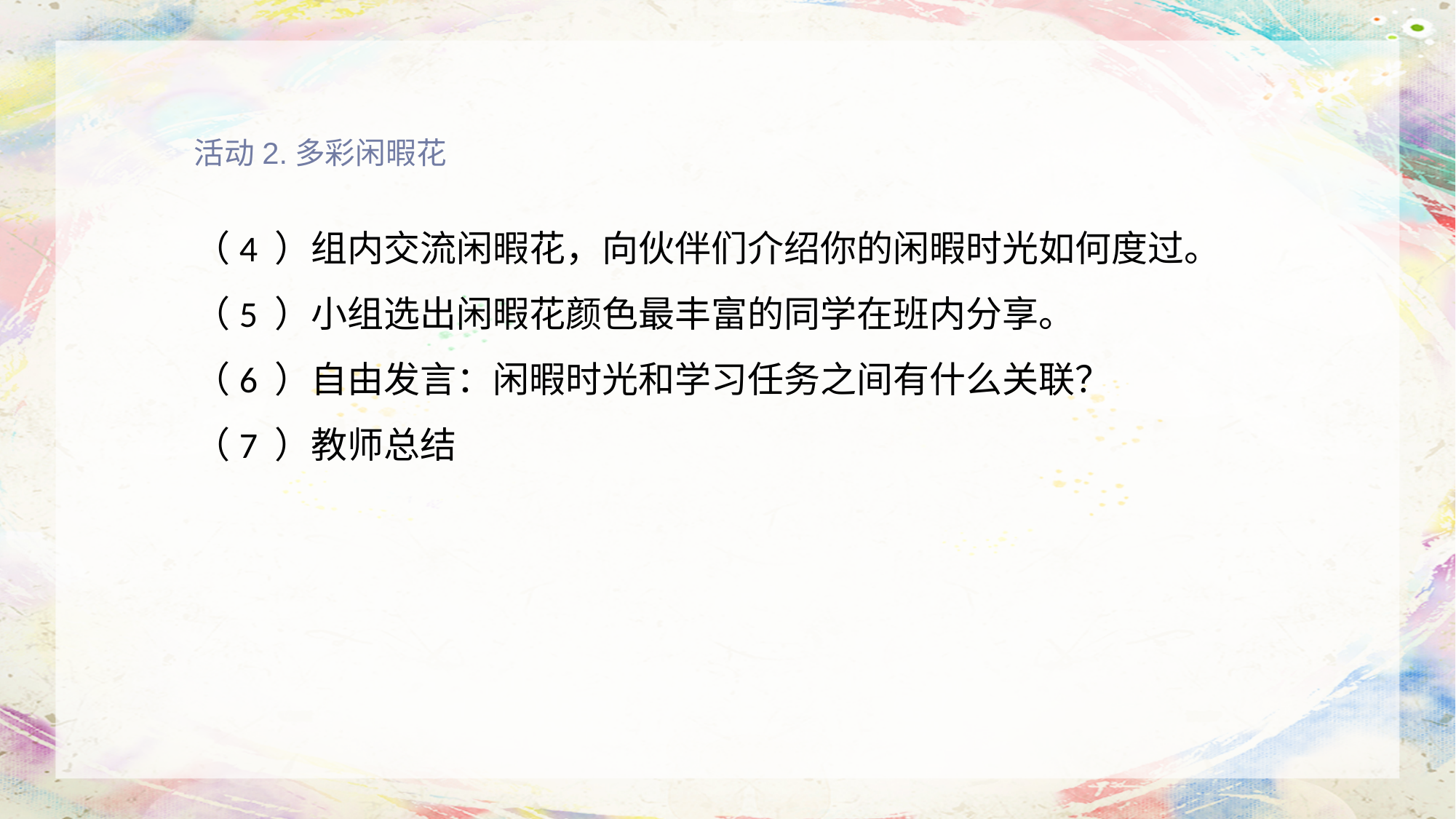

活动2.多彩闲暇花

（4 ）组内交流闲暇花，向伙伴们介绍你的闲暇时光如何度过。
（5 ）小组选出闲暇花颜色最丰富的同学在班内分享。
（6 ）自由发言：闲暇时光和学习任务之间有什么关联？
（7 ）教师总结